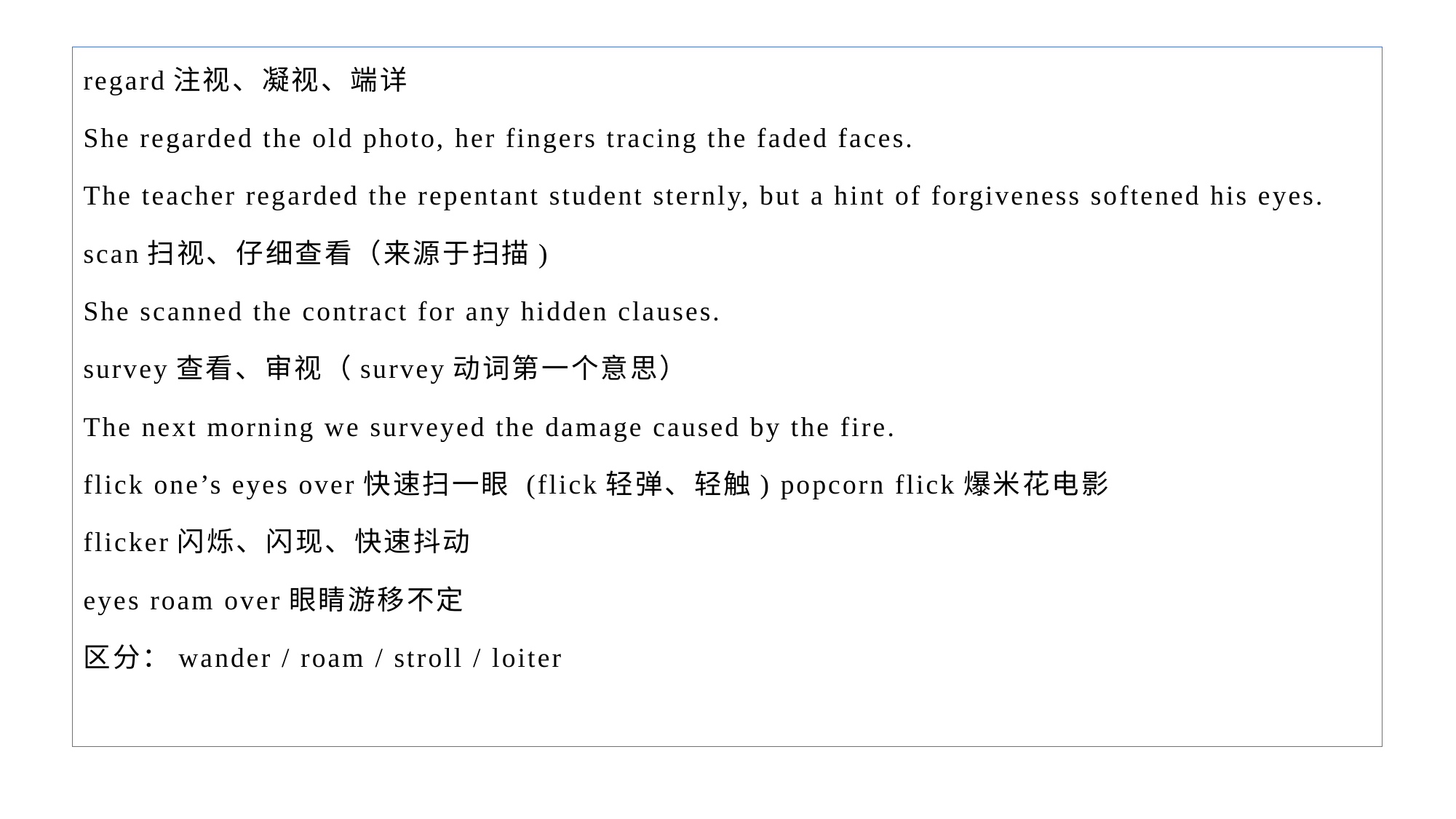

regard注视、凝视、端详
She regarded the old photo, her fingers tracing the faded faces.
The teacher regarded the repentant student sternly, but a hint of forgiveness softened his eyes.
scan扫视、仔细查看（来源于扫描)
She scanned the contract for any hidden clauses.
survey查看、审视（survey动词第一个意思）
The next morning we surveyed the damage caused by the fire.
flick one’s eyes over快速扫一眼 (flick轻弹、轻触) popcorn flick爆米花电影
flicker闪烁、闪现、快速抖动
eyes roam over眼睛游移不定
区分：wander / roam / stroll / loiter